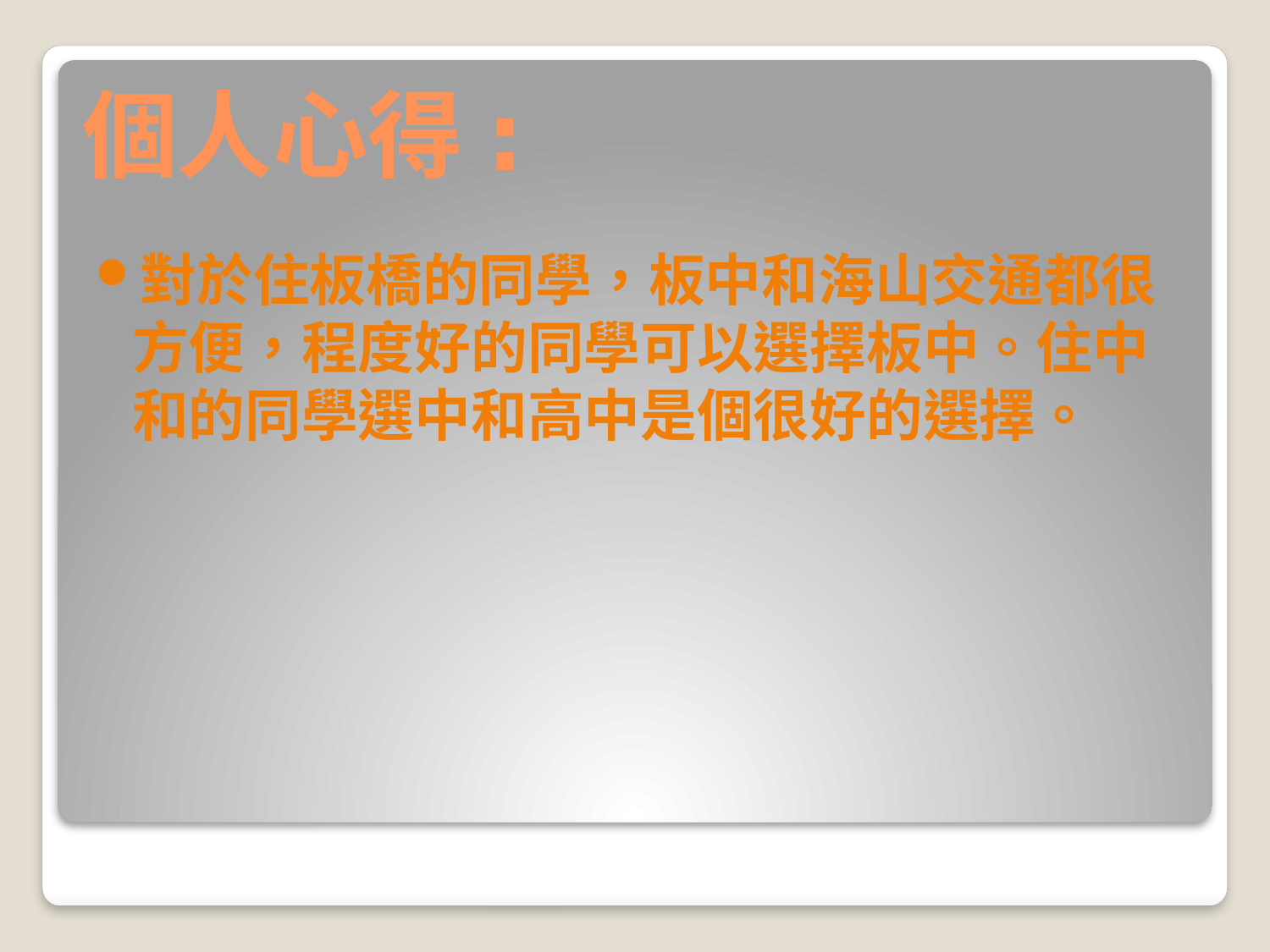

# 個人心得:
對於住板橋的同學，板中和海山交通都很方便，程度好的同學可以選擇板中。住中和的同學選中和高中是個很好的選擇。